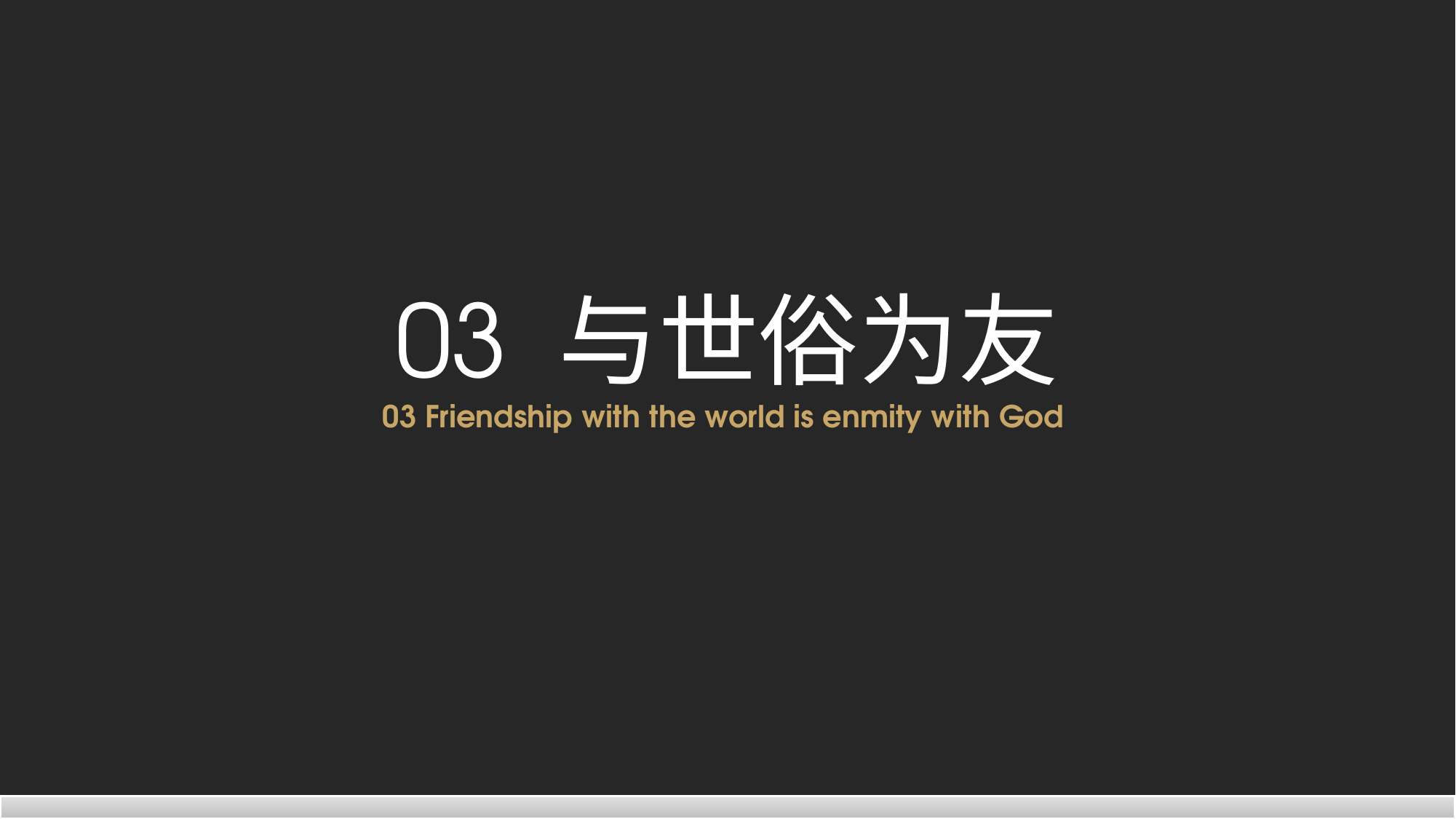

03 与世俗为友
03 Friendship with the world is enmity with God